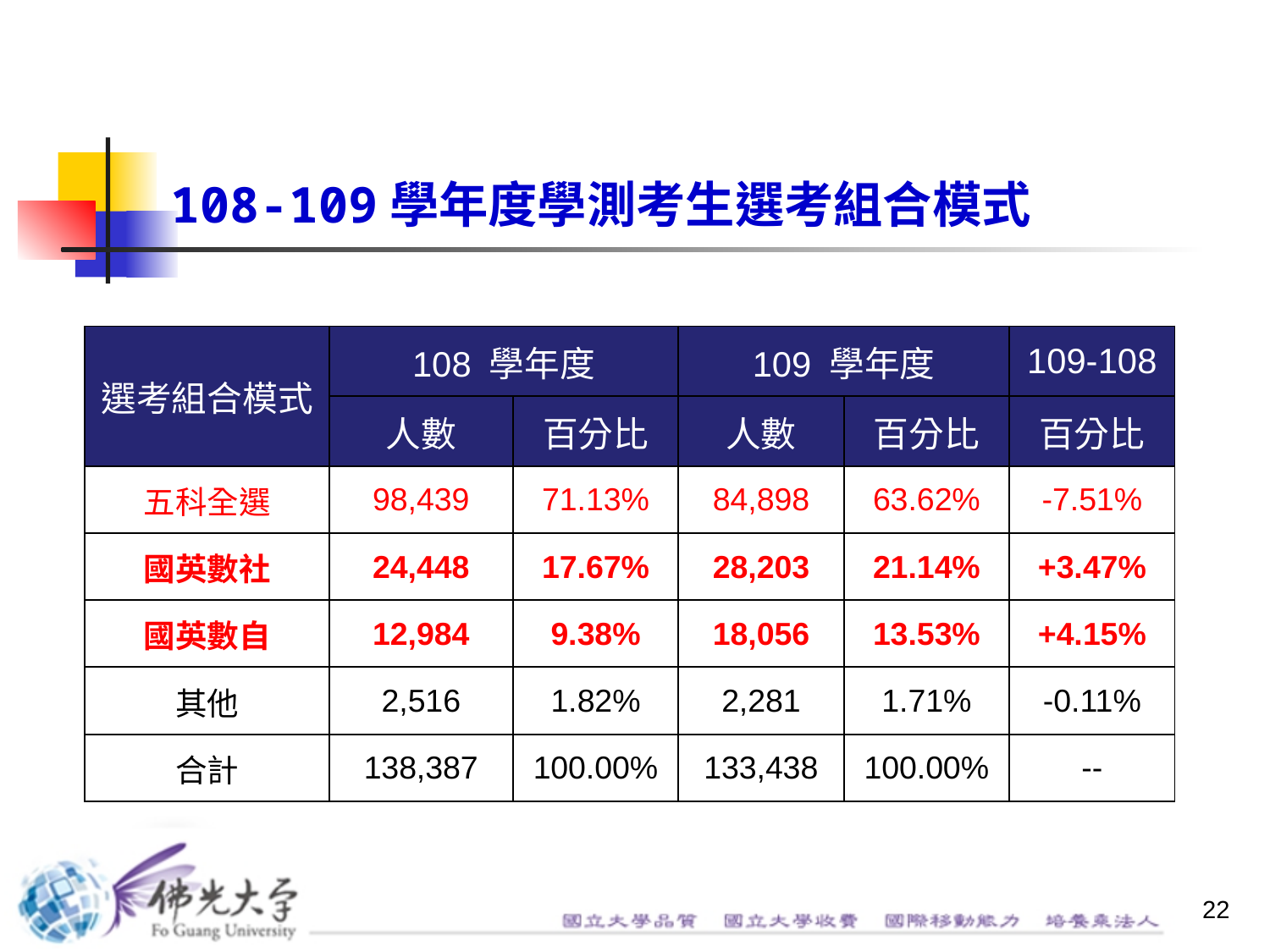

108-109學年度學測考生選考組合模式
| 選考組合模式 | 108 學年度 |  | 109 學年度 |  | 109-108 |
| --- | --- | --- | --- | --- | --- |
|  | 人數 | 百分比 | 人數 | 百分比 | 百分比 |
| 五科全選 | 98,439 | 71.13% | 84,898 | 63.62% | -7.51% |
| 國英數社 | 24,448 | 17.67% | 28,203 | 21.14% | +3.47% |
| 國英數自 | 12,984 | 9.38% | 18,056 | 13.53% | +4.15% |
| 其他 | 2,516 | 1.82% | 2,281 | 1.71% | -0.11% |
| 合計 | 138,387 | 100.00% | 133,438 | 100.00% | -- |
22